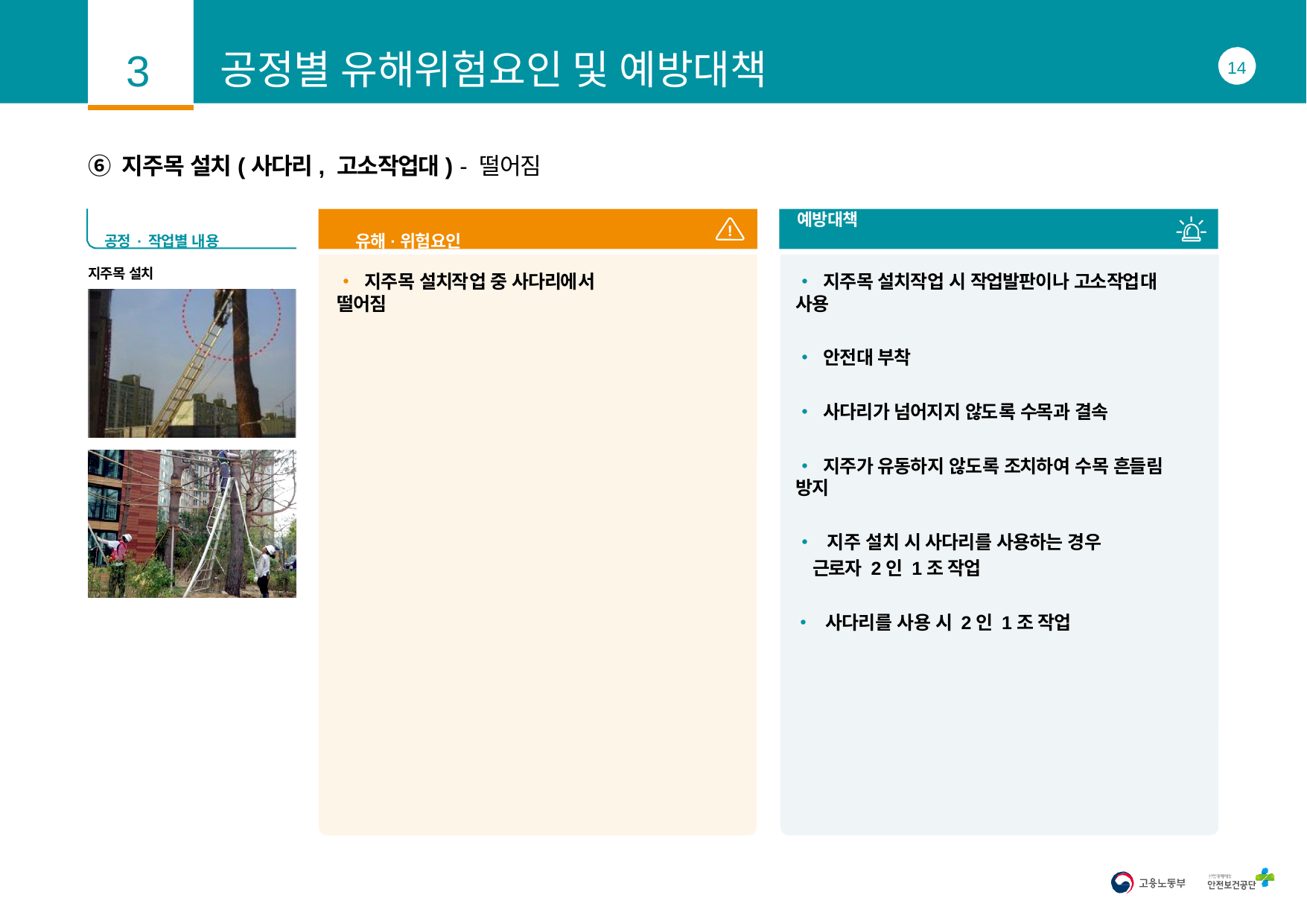

3
# 공정별 유해위험요인 및 예방대책
14
⑥ 지주목 설치(사다리, 고소작업대) - 떨어짐

공정·작업별 내용	유해·위험요인

예방대책

지주목 설치
• 지주목 설치작업 중 사다리에서 떨어짐
• 지주목 설치작업 시 작업발판이나 고소작업대 사용

• 안전대 부착

• 사다리가 넘어지지 않도록 수목과 결속

• 지주가 유동하지 않도록 조치하여 수목 흔들림 방지

•  지주 설치 시 사다리를 사용하는 경우 근로자 2인 1조 작업

•  사다리를 사용 시 2인 1조 작업